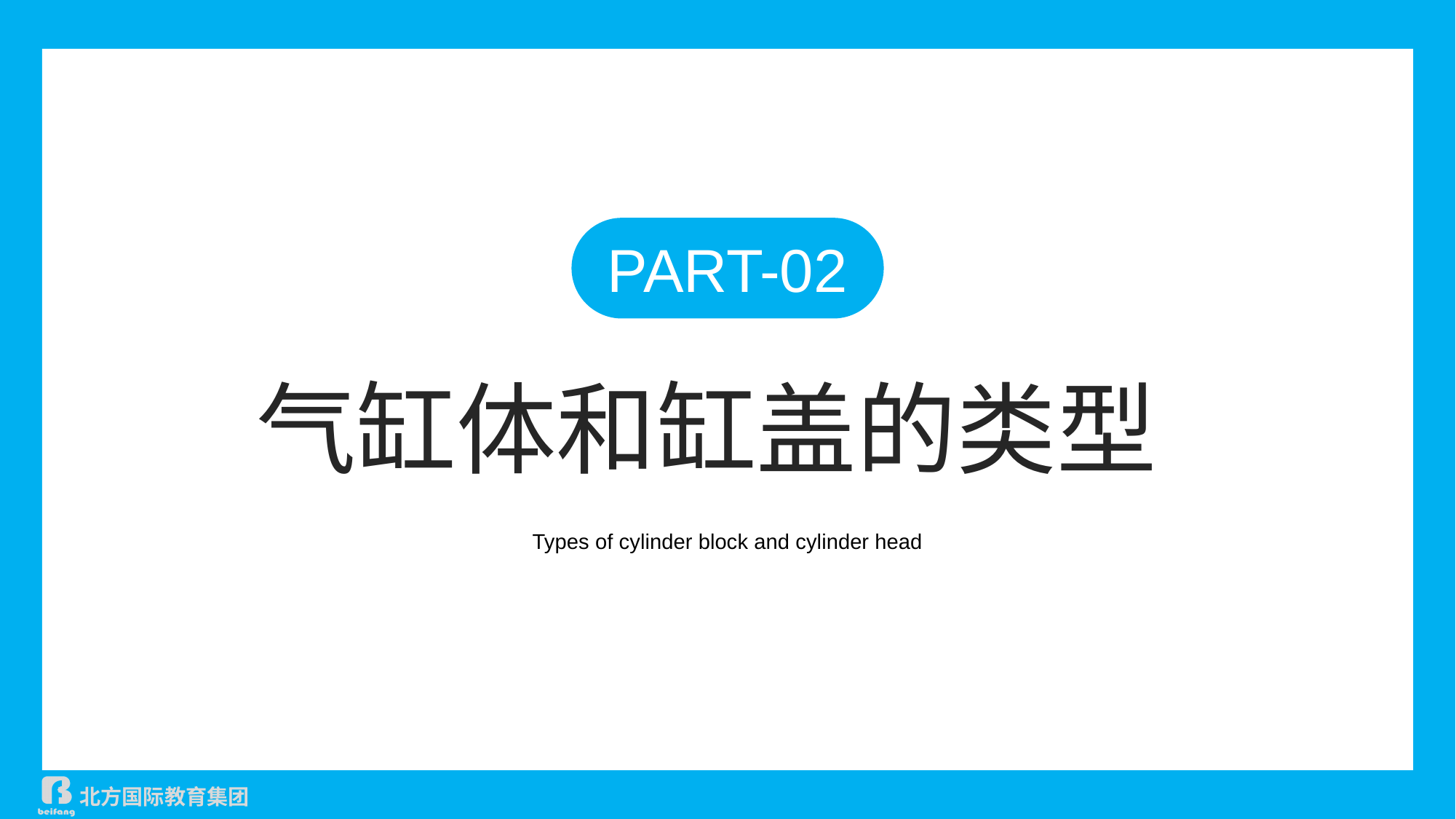

PART-02
气缸体和缸盖的类型
Types of cylinder block and cylinder head